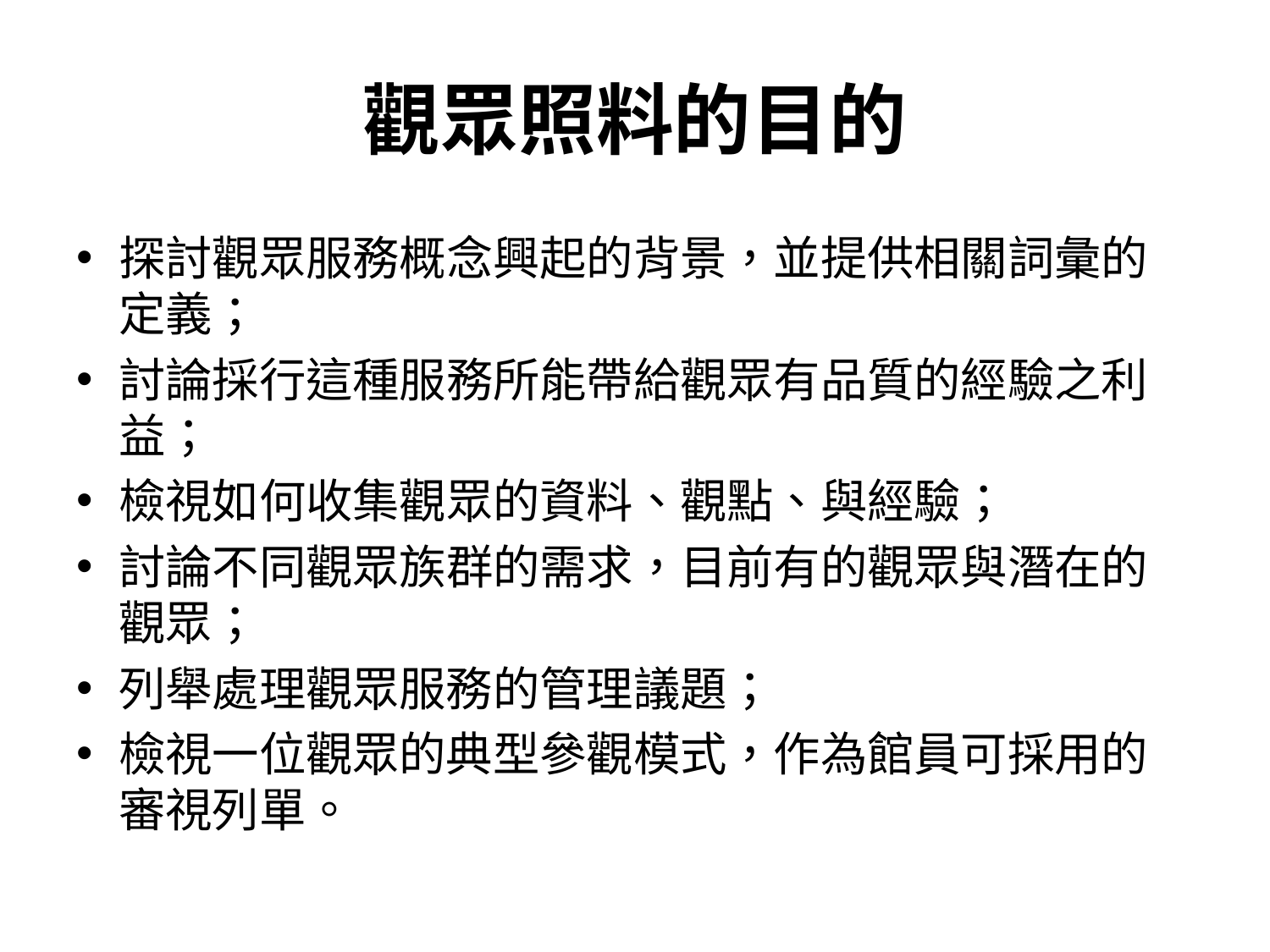

# 觀眾照料的目的
探討觀眾服務概念興起的背景，並提供相關詞彙的定義；
討論採行這種服務所能帶給觀眾有品質的經驗之利益；
檢視如何收集觀眾的資料、觀點、與經驗；
討論不同觀眾族群的需求，目前有的觀眾與潛在的觀眾；
列舉處理觀眾服務的管理議題；
檢視一位觀眾的典型參觀模式，作為館員可採用的審視列單。